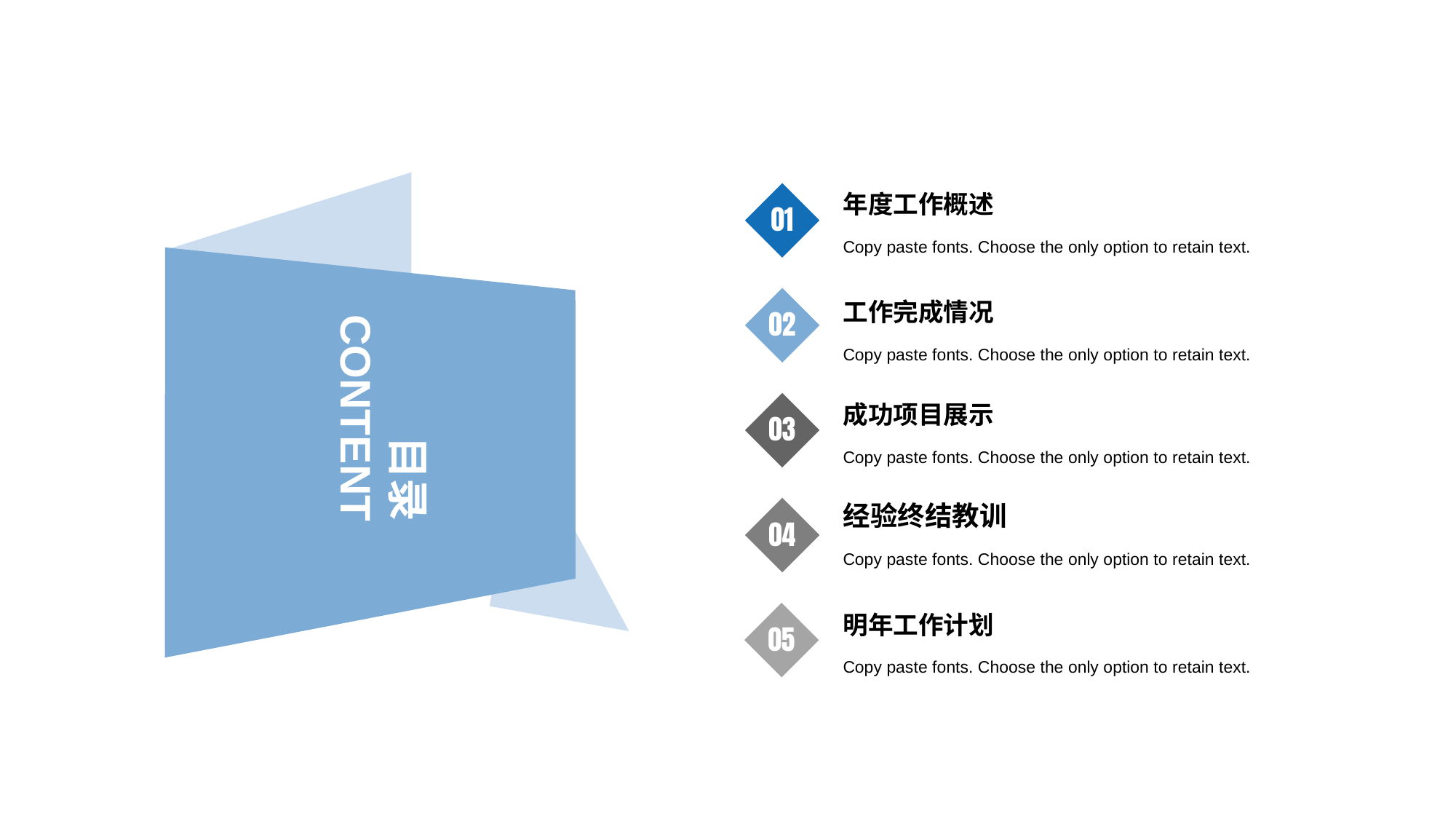

年度工作概述
01
Copy paste fonts. Choose the only option to retain text.
工作完成情况
02
目录
CONTENT
Copy paste fonts. Choose the only option to retain text.
成功项目展示
03
Copy paste fonts. Choose the only option to retain text.
经验终结教训
04
Copy paste fonts. Choose the only option to retain text.
明年工作计划
05
Copy paste fonts. Choose the only option to retain text.